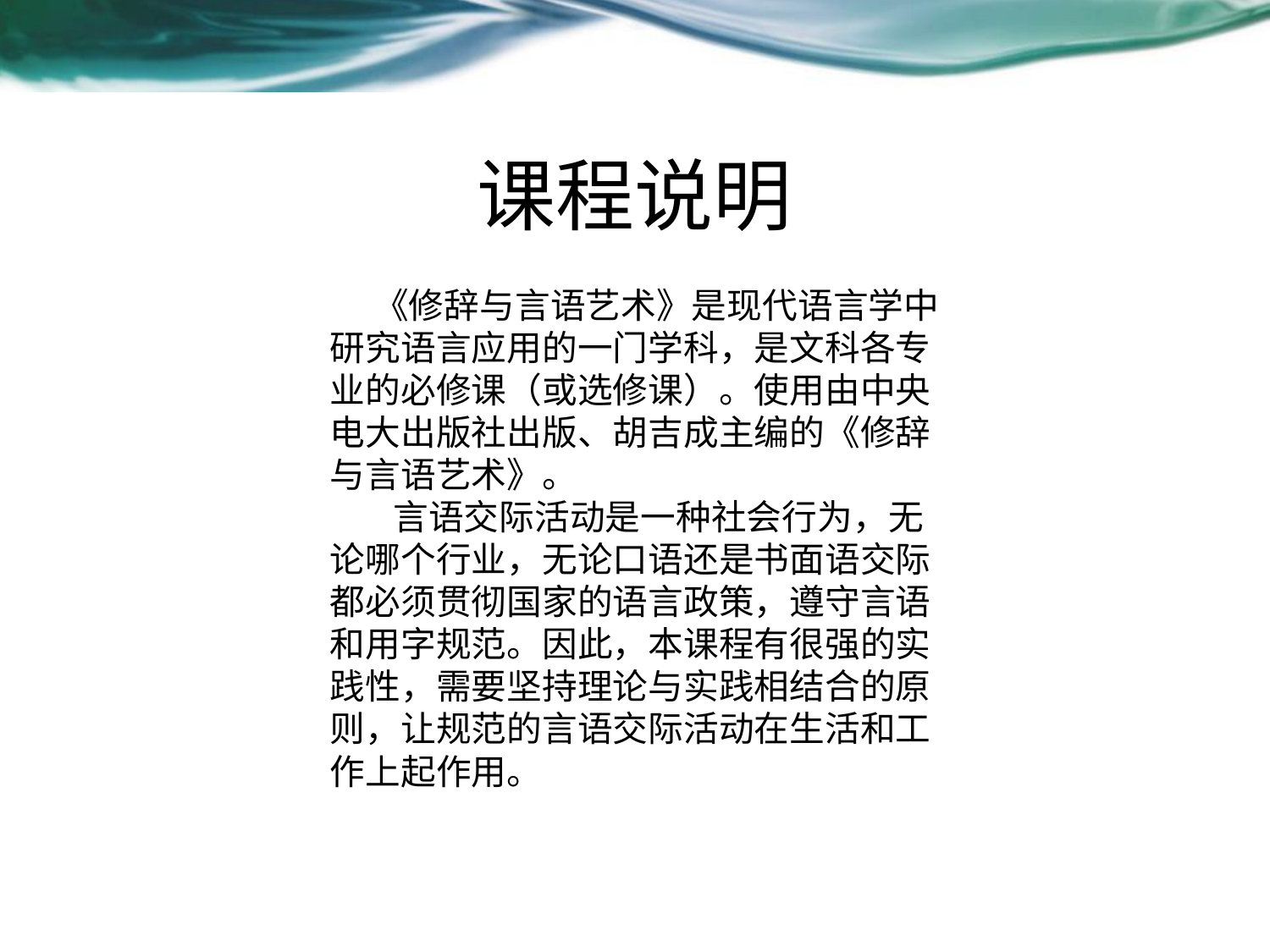

# 课程说明
     《修辞与言语艺术》是现代语言学中研究语言应用的一门学科，是文科各专业的必修课（或选修课）。使用由中央电大出版社出版、胡吉成主编的《修辞与言语艺术》。
       言语交际活动是一种社会行为，无论哪个行业，无论口语还是书面语交际都必须贯彻国家的语言政策，遵守言语和用字规范。因此，本课程有很强的实践性，需要坚持理论与实践相结合的原则，让规范的言语交际活动在生活和工作上起作用。